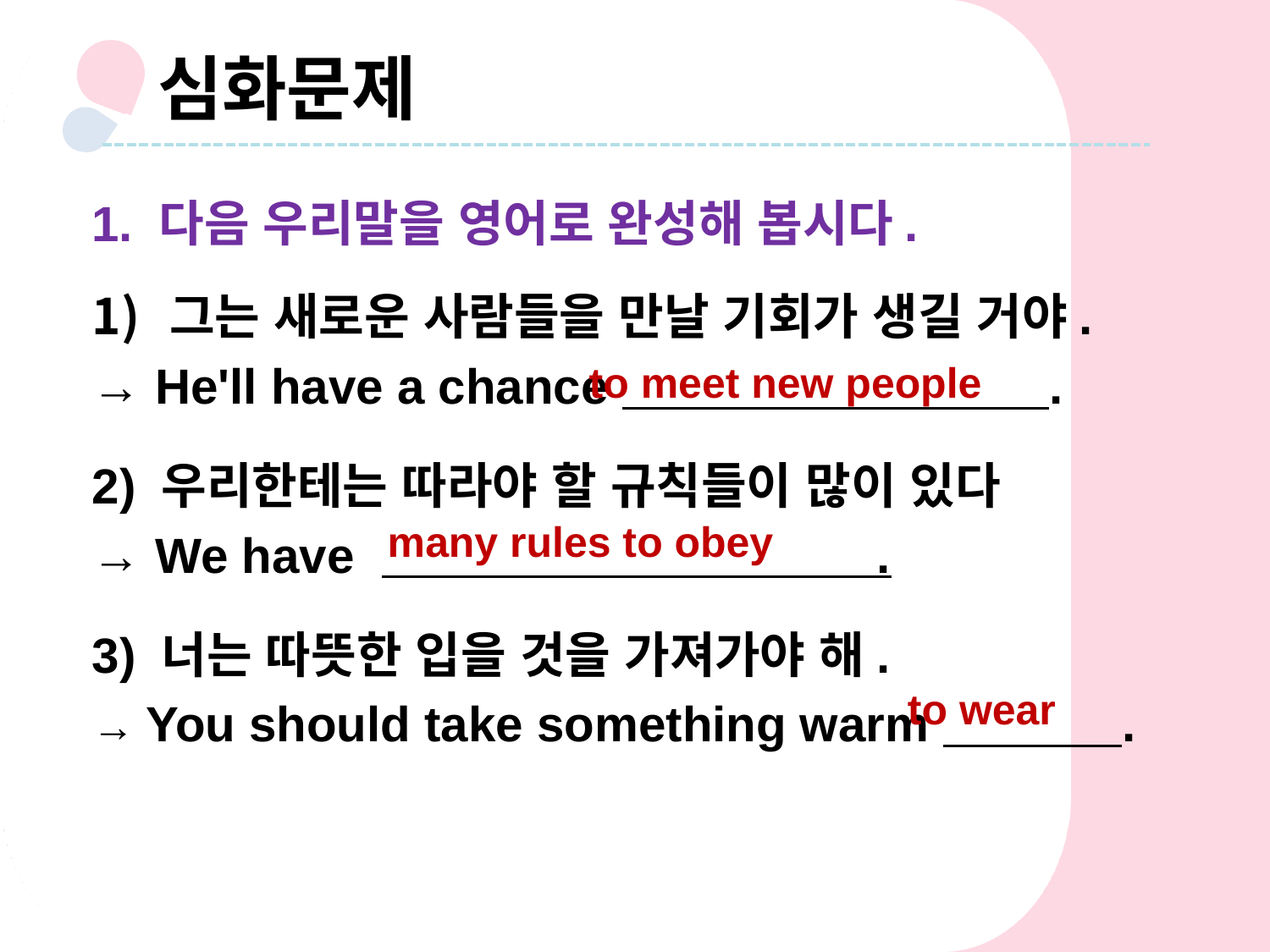

심화문제

1. 다음 우리말을 영어로 완성해 봅시다.
그는 새로운 사람들을 만날 기회가 생길 거야.
→ He'll have a chance                                .

2) 우리한테는 따라야 할 규칙들이 많이 있다
→ We have                                      .

3) 너는 따뜻한 입을 것을 가져가야 해.
→ You should take something warm              .

to meet new people
many rules to obey
to wear